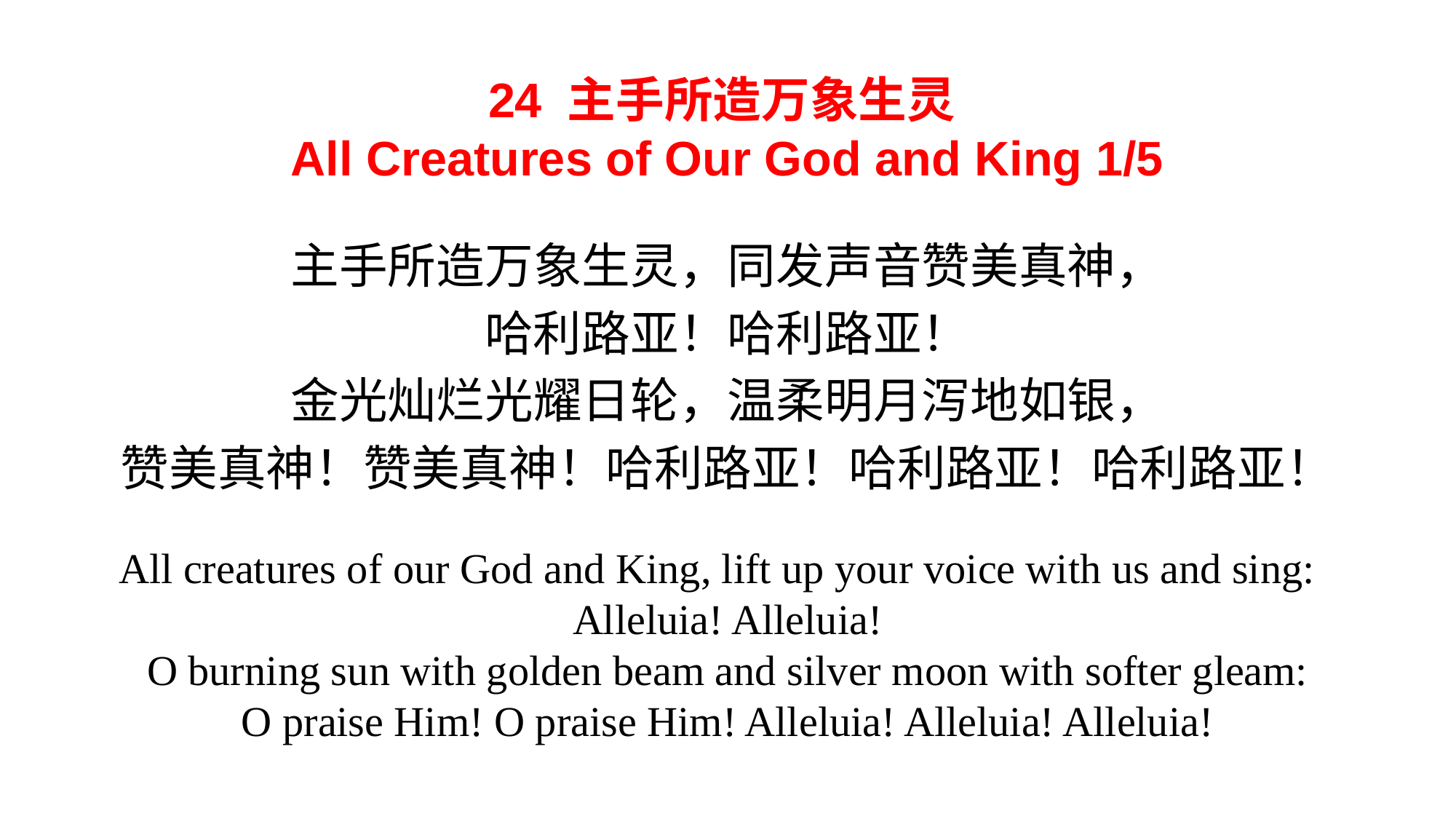

24 主手所造万象生灵
All Creatures of Our God and King 1/5
主手所造万象生灵，同发声音赞美真神，
哈利路亚！哈利路亚！
金光灿烂光耀日轮，温柔明月泻地如银，
赞美真神！赞美真神！哈利路亚！哈利路亚！哈利路亚！

All creatures of our God and King, lift up your voice with us and sing:
Alleluia! Alleluia!
O burning sun with golden beam and silver moon with softer gleam:
O praise Him! O praise Him! Alleluia! Alleluia! Alleluia!